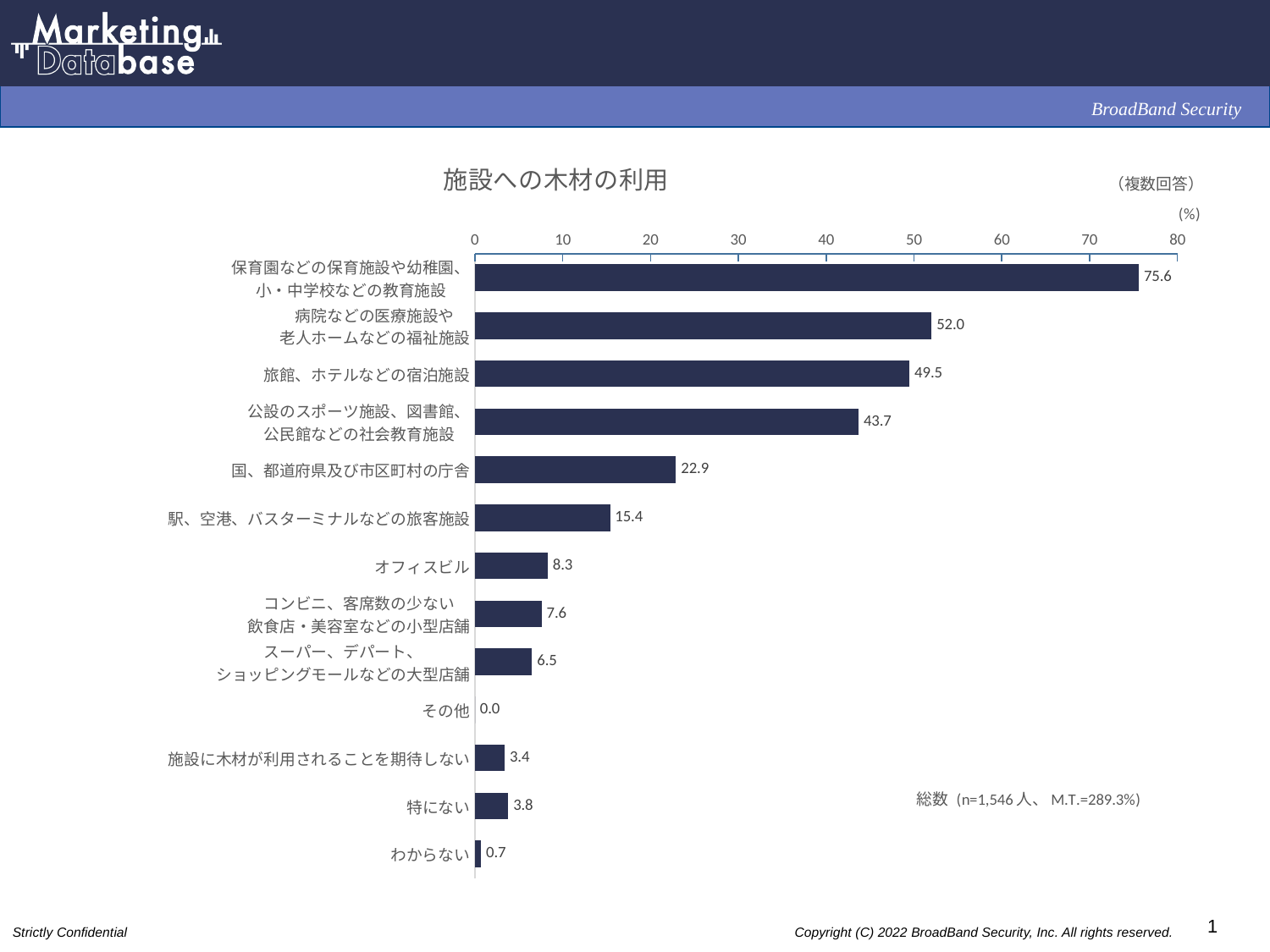

### Chart: 施設への木材の利用

| Category |  |
|---|---|
| 保育園などの保育施設や幼稚園、
小・中学校などの教育施設 | 75.6 |
| 病院などの医療施設や
老人ホームなどの福祉施設 | 52.0 |
| 旅館、ホテルなどの宿泊施設 | 49.5 |
| 公設のスポーツ施設、図書館、
公民館などの社会教育施設 | 43.7 |
| 国、都道府県及び市区町村の庁舎 | 22.9 |
| 駅、空港、バスターミナルなどの旅客施設 | 15.4 |
| オフィスビル | 8.3 |
| コンビニ、客席数の少ない
飲食店・美容室などの小型店舗 | 7.6 |
| スーパー、デパート、
ショッピングモールなどの大型店舗 | 6.5 |
| その他 | 0.0 |
| 施設に木材が利用されることを期待しない | 3.4 |
| 特にない | 3.8 |
| わからない | 0.7 |